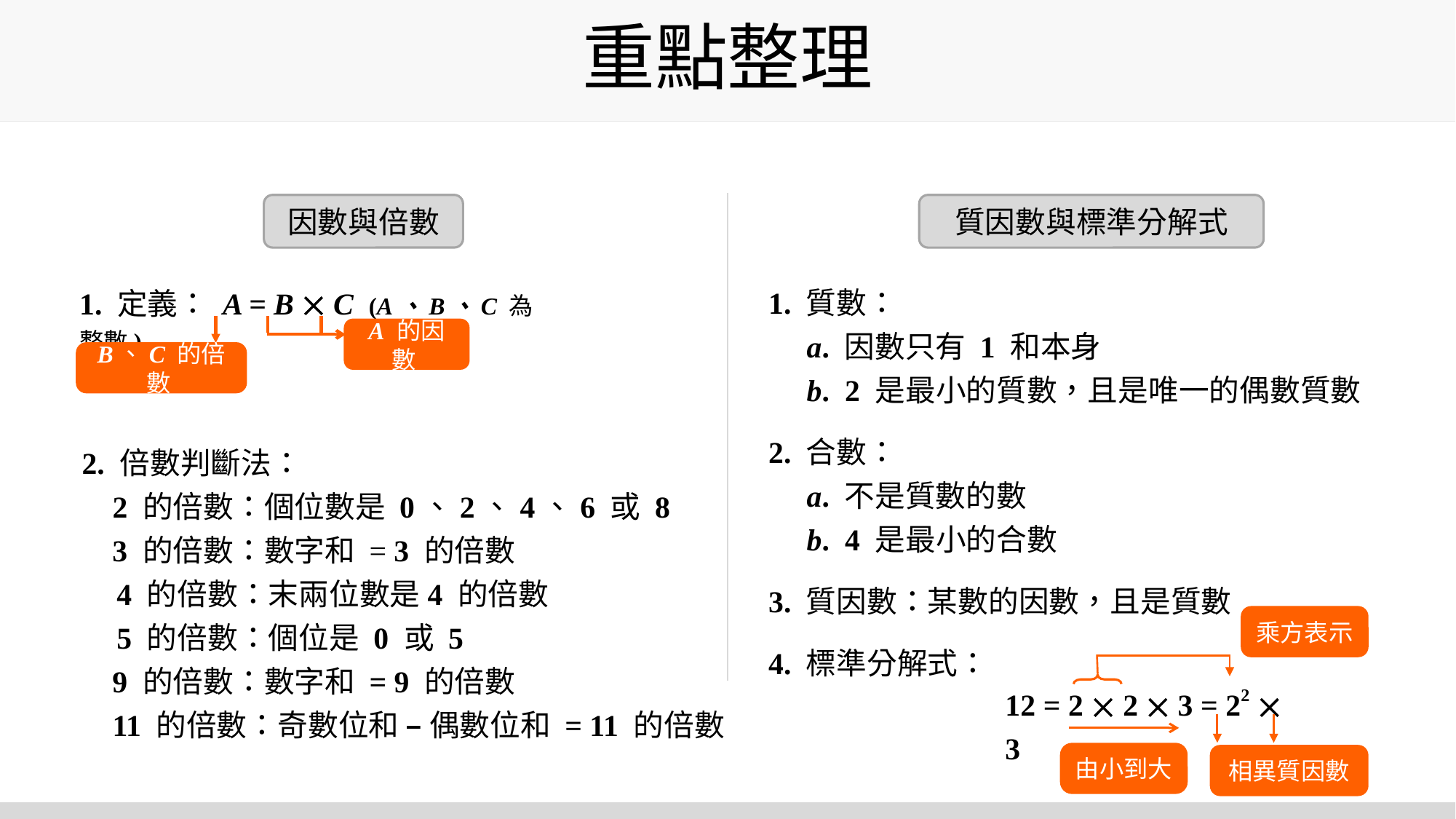

# 重點整理
因數與倍數
質因數與標準分解式
1. 質數：
     a. 因數只有 1 和本身
     b.  2 是最小的質數，且是唯一的偶數質數
2. 合數：
     a. 不是質數的數
     b.  4 是最小的合數
3. 質因數：某數的因數，且是質數
4. 標準分解式：
1. 定義： A = B × C  (A、B、C 為整數)
A 的因數
B、C 的倍數
2. 倍數判斷法：
    2 的倍數：個位數是 0、2、4、6 或 8
    3 的倍數：數字和 = 3 的倍數
    4 的倍數：末兩位數是4 的倍數
    5 的倍數：個位是 0 或 5
    9 的倍數：數字和 = 9 的倍數
    11 的倍數：奇數位和 – 偶數位和 = 11 的倍數
乘方表示

12 = 2 × 2 × 3 = 22 × 3
由小到大
相異質因數